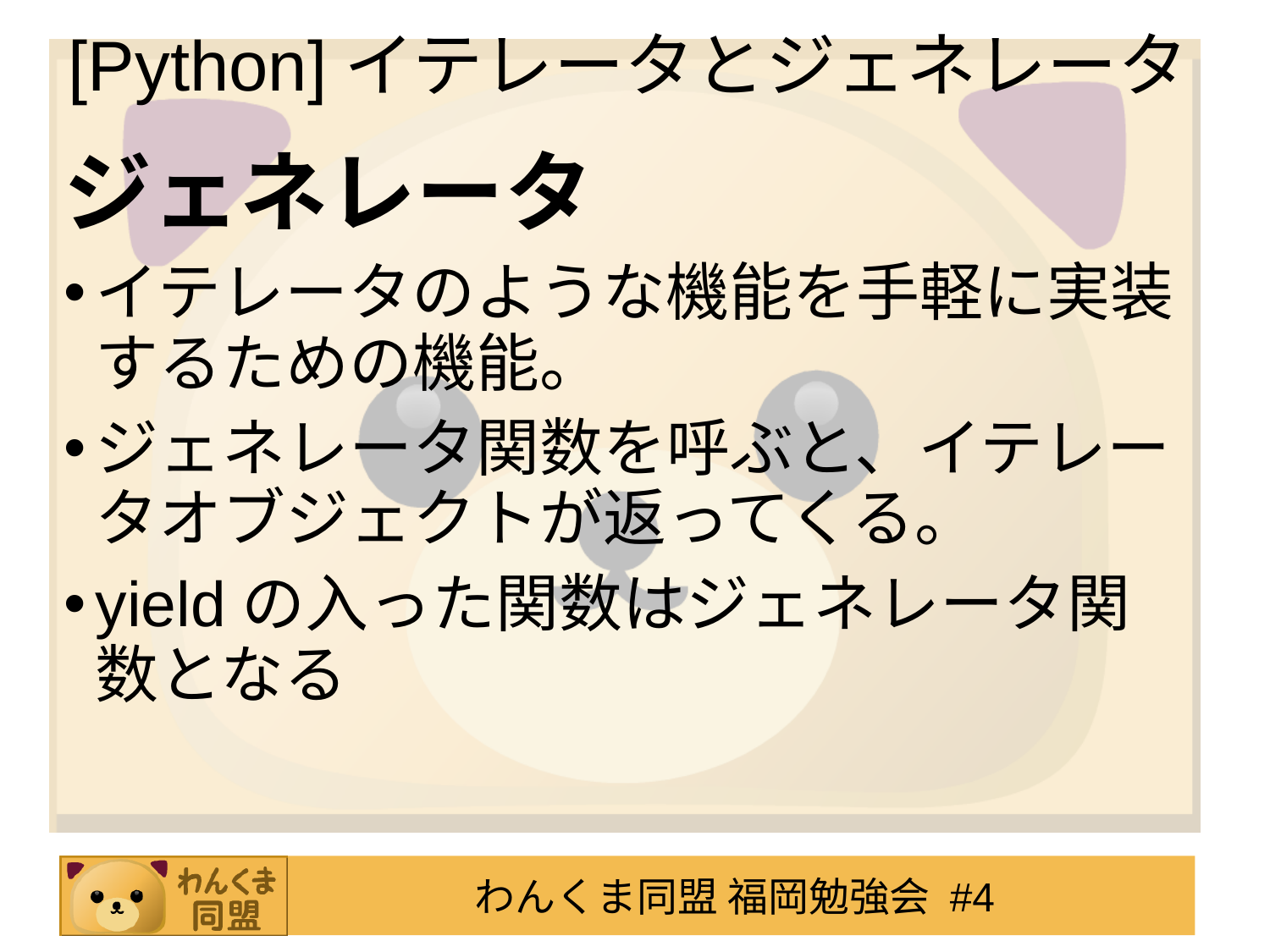

# [Python]イテレータとジェネレータ
ジェネレータ
イテレータのような機能を手軽に実装するための機能。
ジェネレータ関数を呼ぶと、イテレータオブジェクトが返ってくる。
yieldの入った関数はジェネレータ関数となる